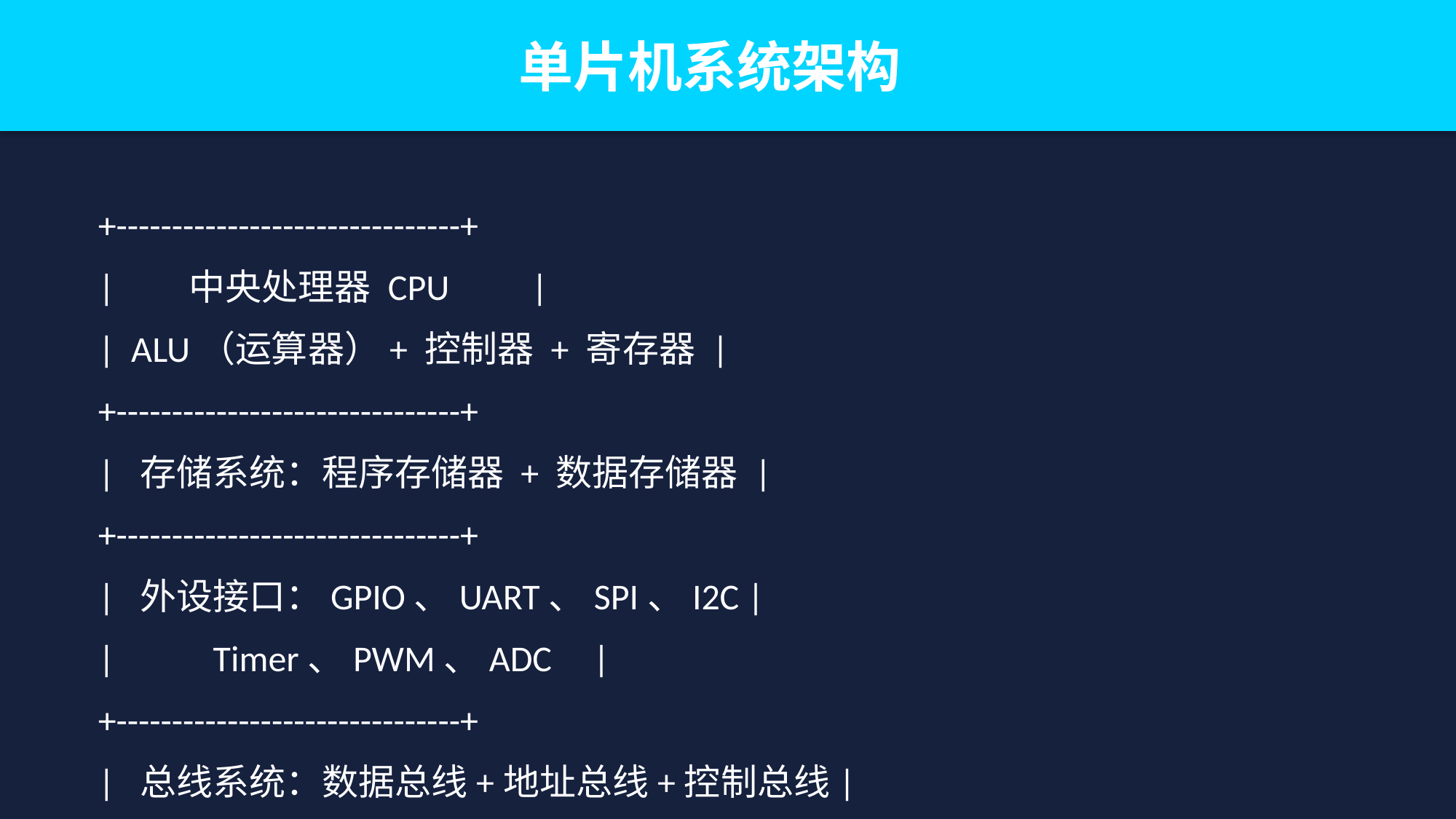

单片机系统架构
+-------------------------------+
|        中央处理器 CPU          |
|  ALU（运算器）+ 控制器 + 寄存器 |
+-------------------------------+
|  存储系统：程序存储器 + 数据存储器 |
+-------------------------------+
|  外设接口：GPIO、UART、SPI、I2C |
|            Timer、PWM、ADC     |
+-------------------------------+
|  总线系统：数据总线+地址总线+控制总线|
+-------------------------------+